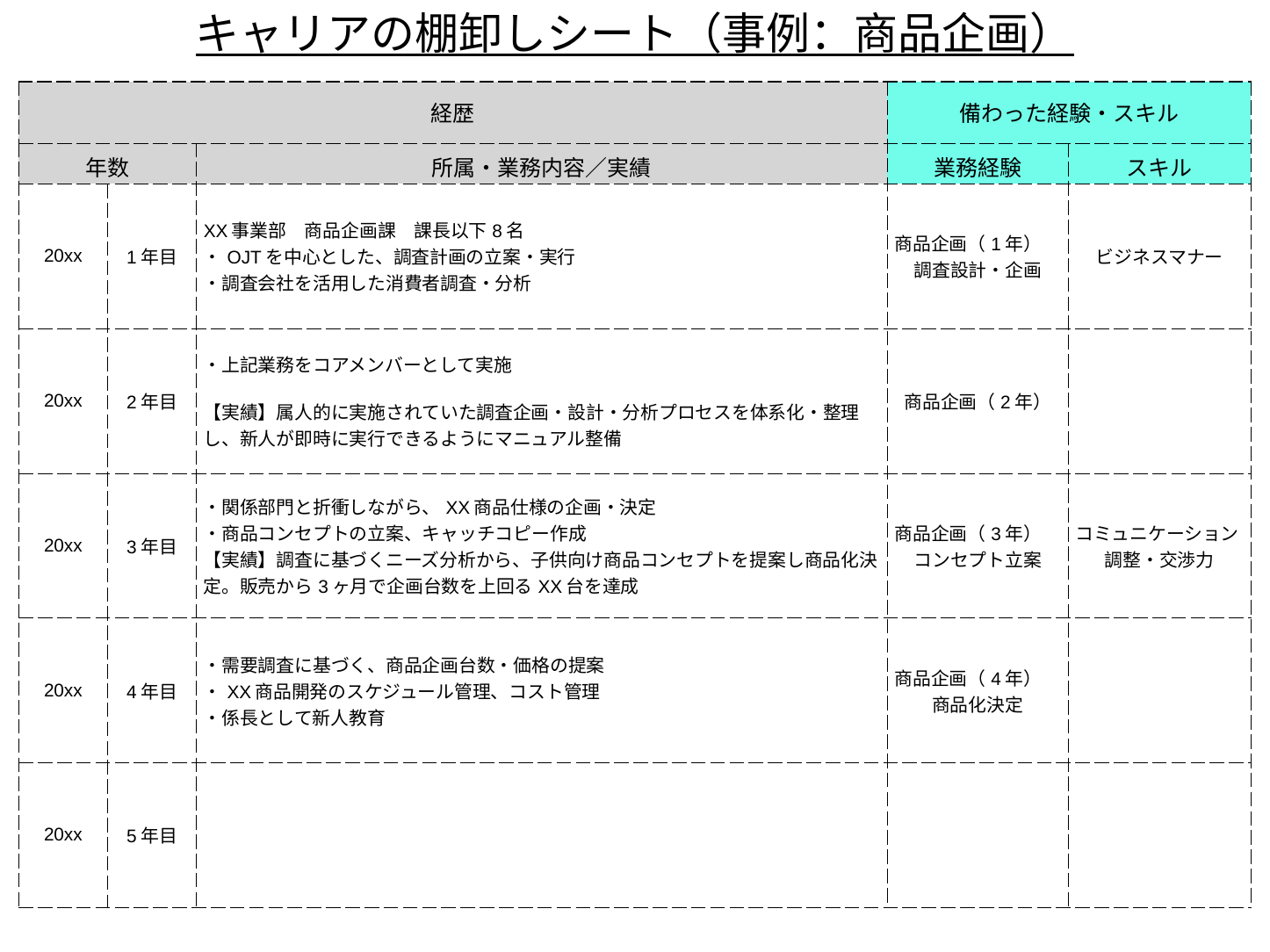

キャリアの棚卸しシート（事例：商品企画）
| 経歴 |  |  | 備わった経験・スキル |  |
| --- | --- | --- | --- | --- |
| 年数 |  | 所属・業務内容／実績 | 業務経験 | スキル |
| 20xx | 1年目 | XX事業部　商品企画課　課長以下8名 ・OJTを中心とした、調査計画の立案・実行 ・調査会社を活用した消費者調査・分析 | 商品企画（1年） 調査設計・企画 | ビジネスマナー |
| 20xx | 2年目 | ・上記業務をコアメンバーとして実施 【実績】属人的に実施されていた調査企画・設計・分析プロセスを体系化・整理し、新人が即時に実行できるようにマニュアル整備 | 商品企画（2年） |  |
| 20xx | 3年目 | ・関係部門と折衝しながら、XX商品仕様の企画・決定 ・商品コンセプトの立案、キャッチコピー作成 【実績】調査に基づくニーズ分析から、子供向け商品コンセプトを提案し商品化決定。販売から3ヶ月で企画台数を上回るXX台を達成 | 商品企画（3年） コンセプト立案 | コミュニケーション 調整・交渉力 |
| 20xx | 4年目 | ・需要調査に基づく、商品企画台数・価格の提案 ・XX商品開発のスケジュール管理、コスト管理 ・係長として新人教育 | 商品企画（4年） 商品化決定 |  |
| 20xx | 5年目 |  |  |  |